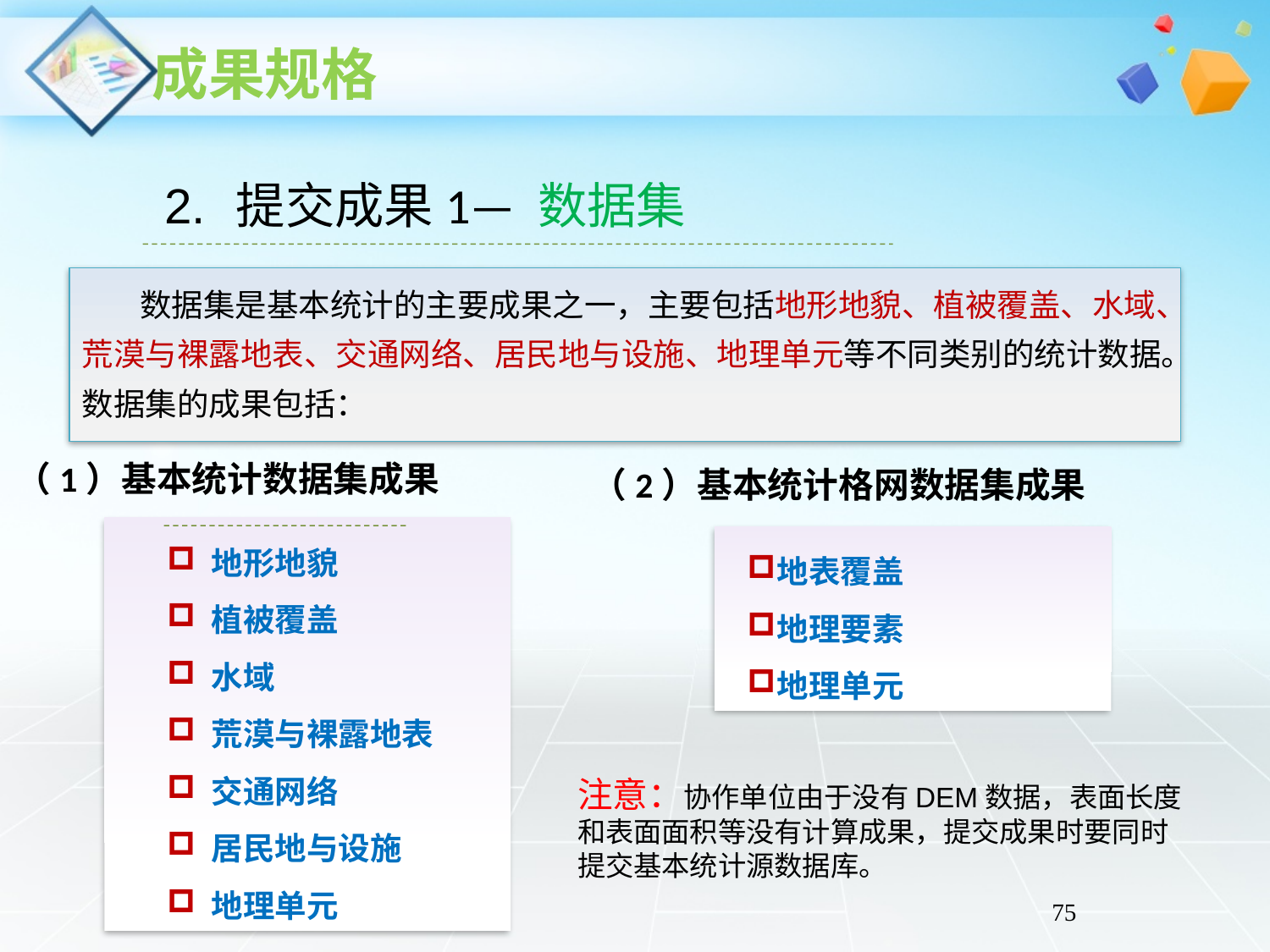

提交成果1— 数据集

       数据集是基本统计的主要成果之一，主要包括地形地貌、植被覆盖、水域、荒漠与裸露地表、交通网络、居民地与设施、地理单元等不同类别的统计数据。数据集的成果包括：
（1）基本统计数据集成果

（2）基本统计格网数据集成果
 地形地貌
 植被覆盖
 水域
 荒漠与裸露地表
 交通网络
 居民地与设施
 地理单元
地表覆盖
地理要素
地理单元
注意：协作单位由于没有DEM数据，表面长度和表面面积等没有计算成果，提交成果时要同时提交基本统计源数据库。
75